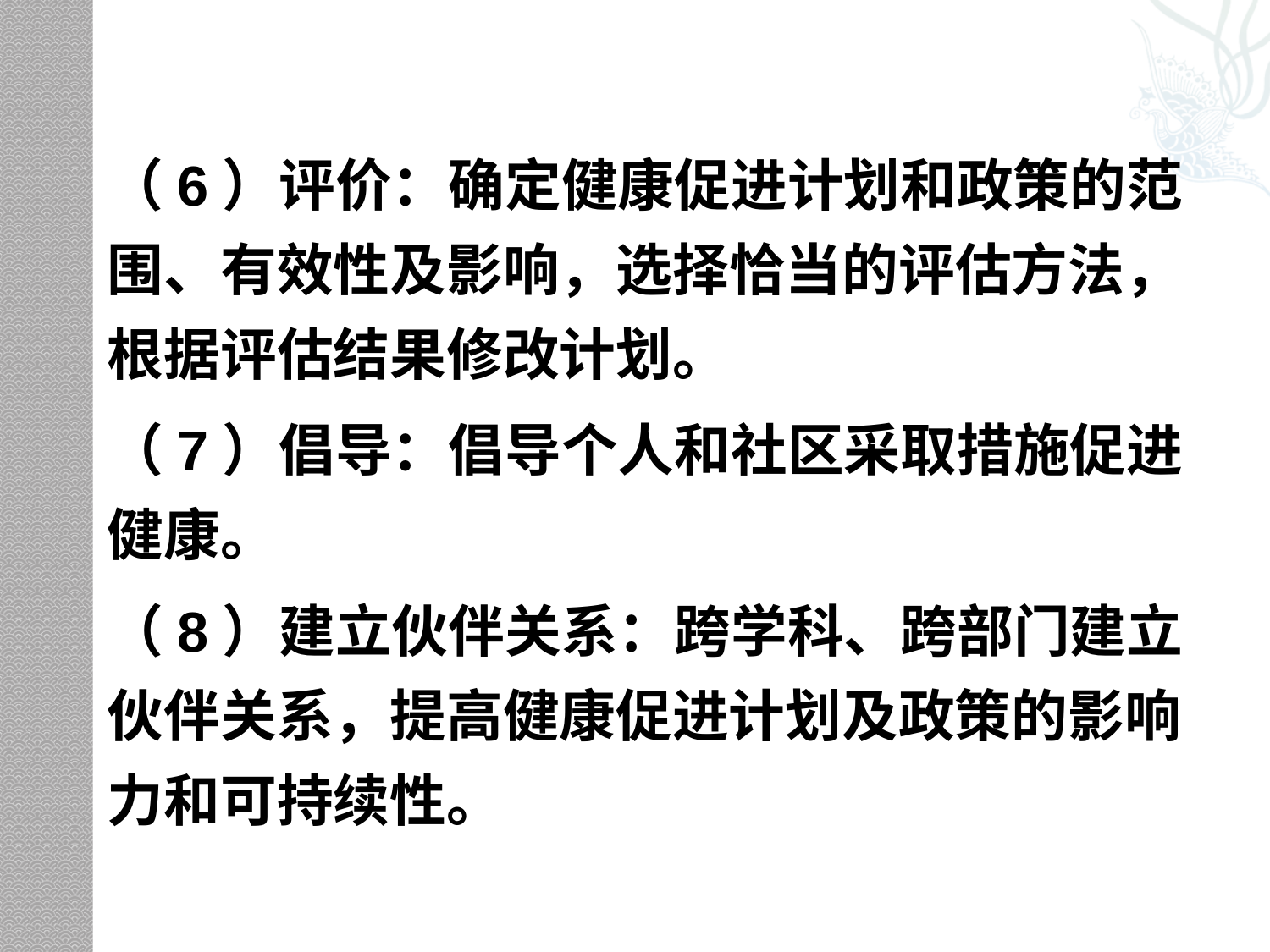

#
（6）评价：确定健康促进计划和政策的范围、有效性及影响，选择恰当的评估方法，根据评估结果修改计划。
（7）倡导：倡导个人和社区采取措施促进健康。
（8）建立伙伴关系：跨学科、跨部门建立伙伴关系，提高健康促进计划及政策的影响力和可持续性。